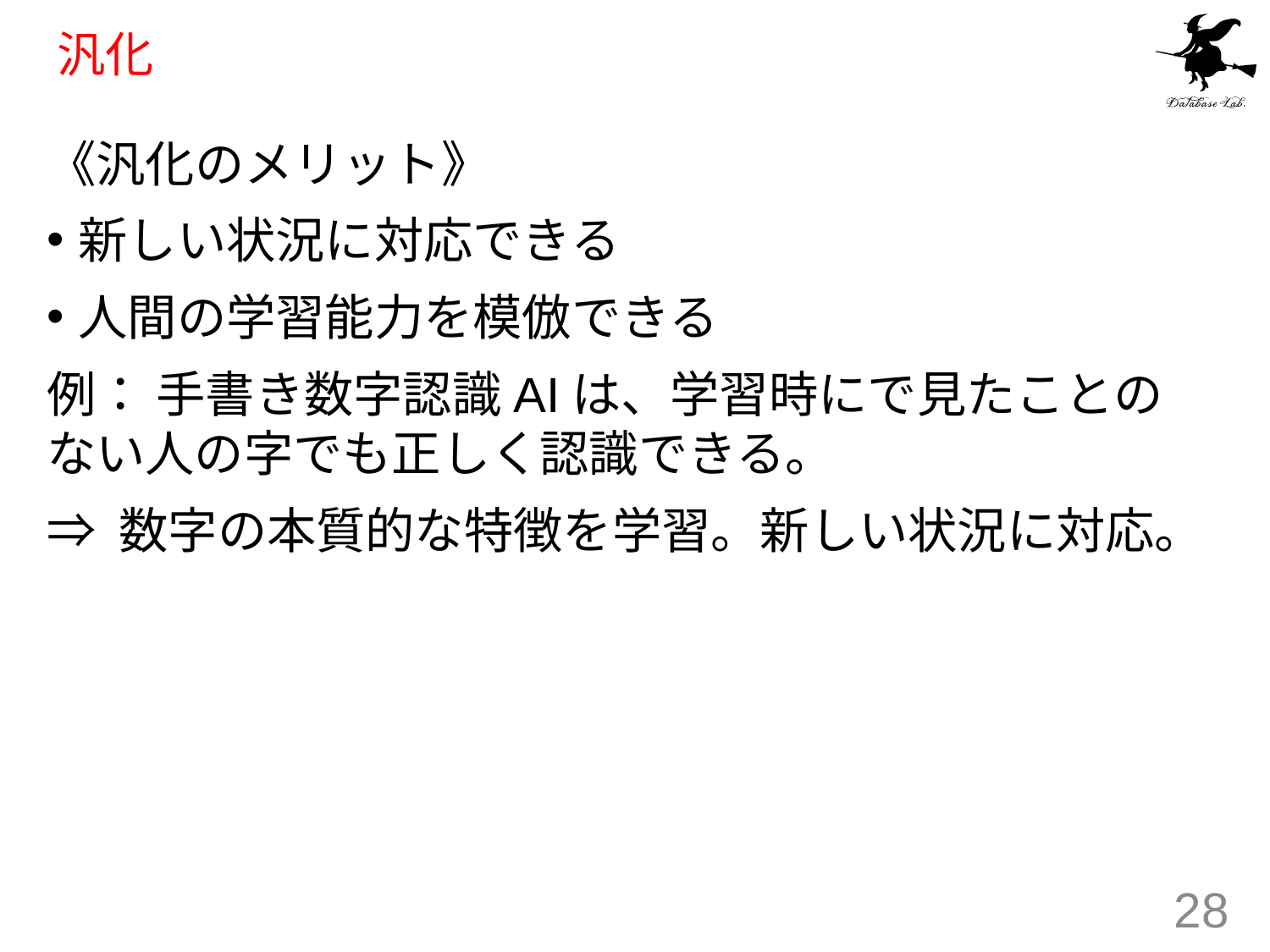

# 汎化
《汎化のメリット》
新しい状況に対応できる
人間の学習能力を模倣できる
例： 手書き数字認識AIは、学習時にで見たことのない人の字でも正しく認識できる。
⇒ 数字の本質的な特徴を学習。新しい状況に対応。
28